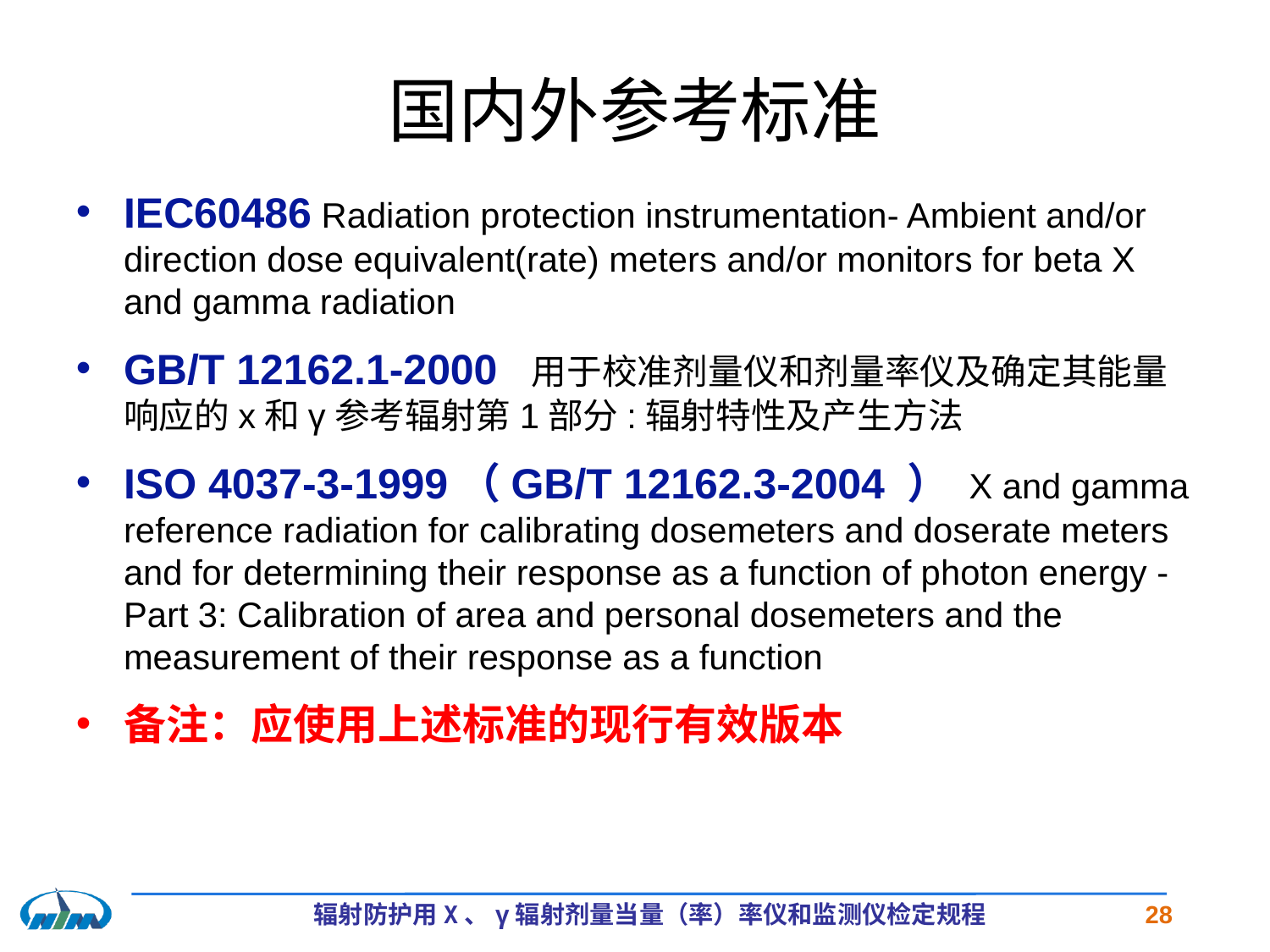

# 国内外参考标准
IEC60486 Radiation protection instrumentation- Ambient and/or direction dose equivalent(rate) meters and/or monitors for beta X and gamma radiation
GB/T 12162.1-2000  用于校准剂量仪和剂量率仪及确定其能量响应的x和γ参考辐射第1部分:辐射特性及产生方法
ISO 4037-3-1999（GB/T 12162.3-2004 ） X and gamma reference radiation for calibrating dosemeters and doserate meters and for determining their response as a function of photon energy - Part 3: Calibration of area and personal dosemeters and the measurement of their response as a function
备注：应使用上述标准的现行有效版本